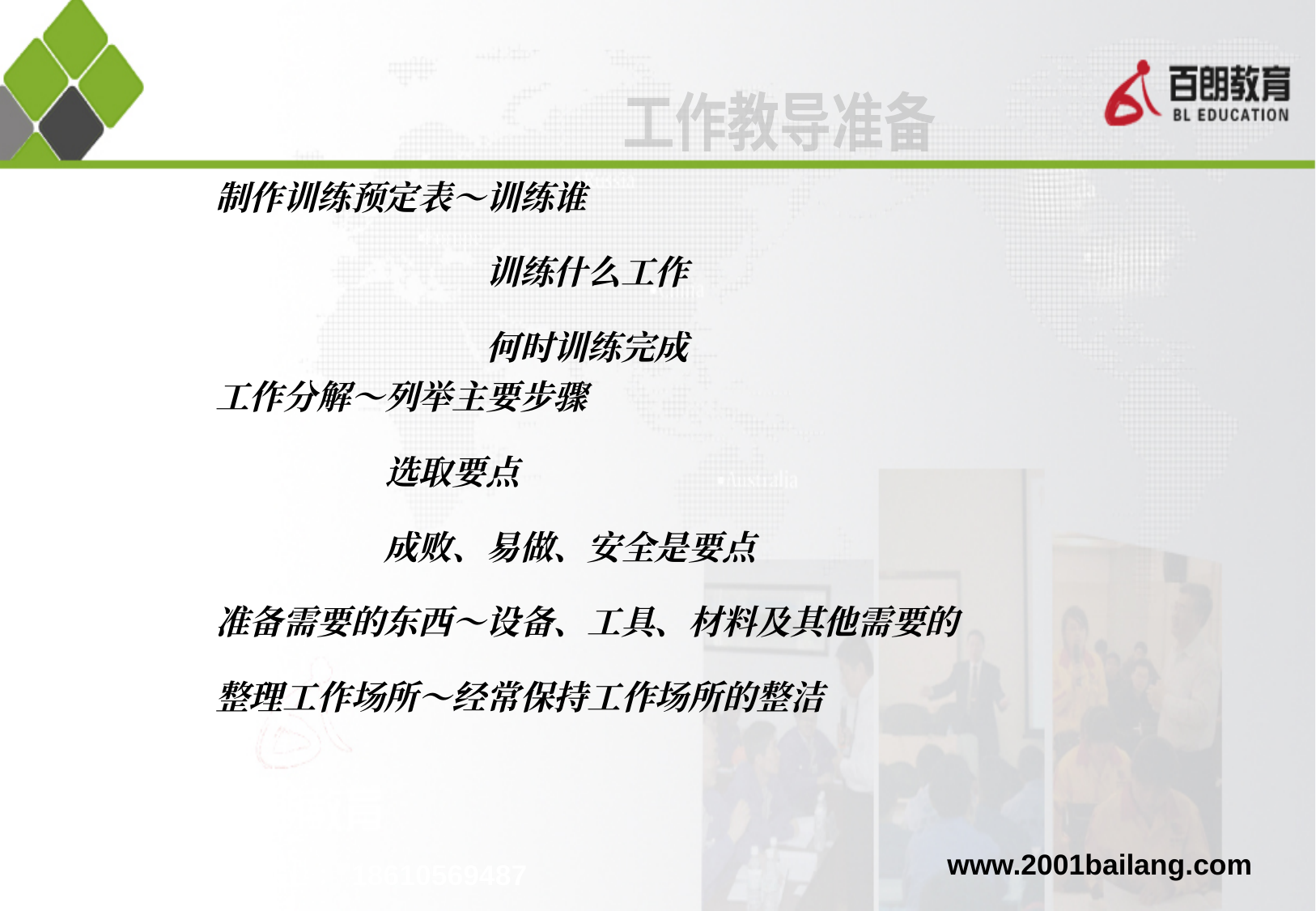

工作教导准备

制作训练预定表～训练谁
　　　　　　　　训练什么工作
　　　　　　　　何时训练完成
工作分解～列举主要步骤
　　　　　选取要点
　　　　　成败、易做、安全是要点
准备需要的东西～设备、工具、材料及其他需要的
整理工作场所～经常保持工作场所的整洁